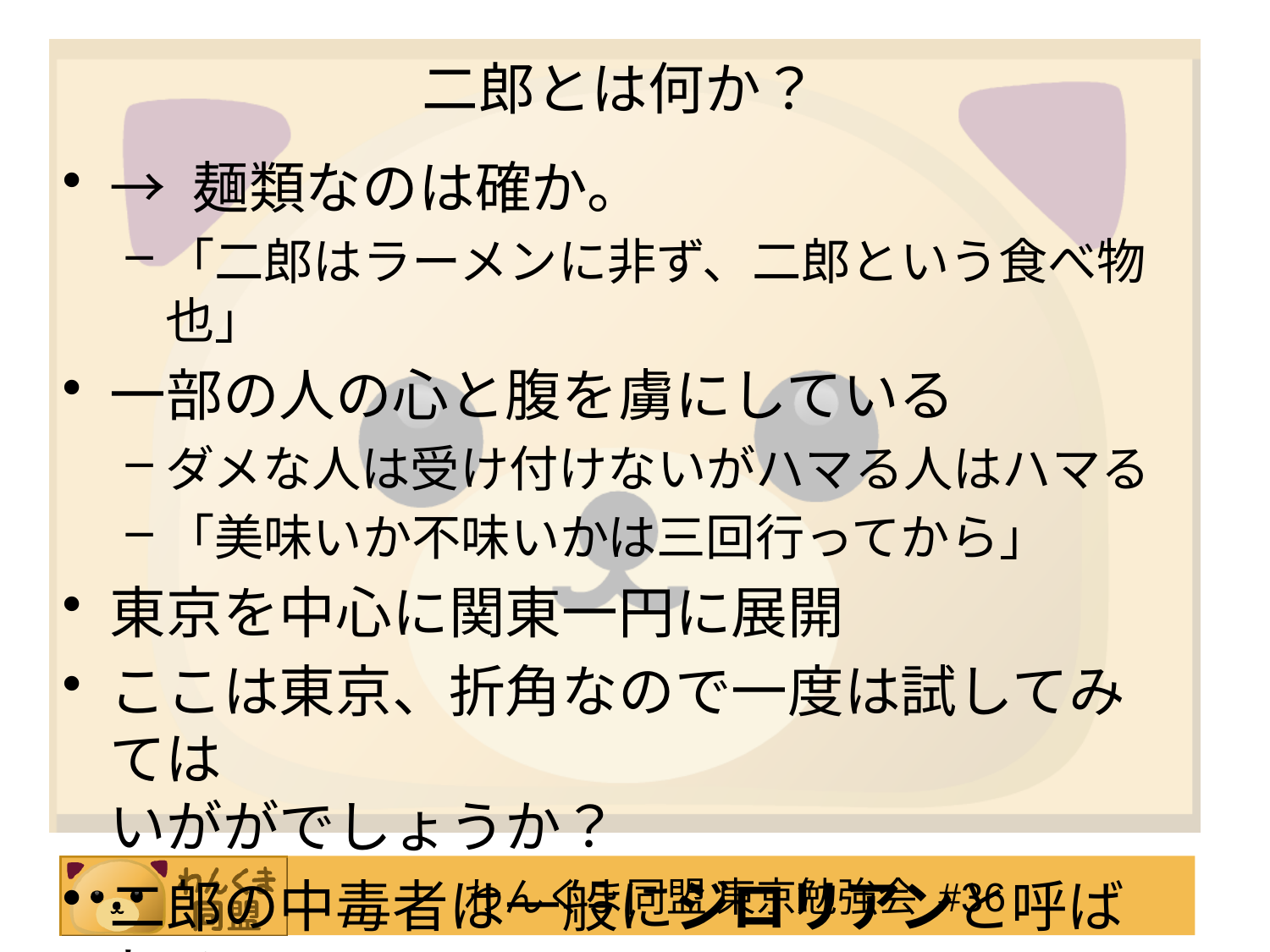

# 二郎とは何か？
→ 麺類なのは確か。
「二郎はラーメンに非ず、二郎という食べ物也」
一部の人の心と腹を虜にしている
ダメな人は受け付けないがハマる人はハマる
「美味いか不味いかは三回行ってから」
東京を中心に関東一円に展開
ここは東京、折角なので一度は試してみては
いががでしょうか？
二郎の中毒者は一般にジロリアンと呼ばれる